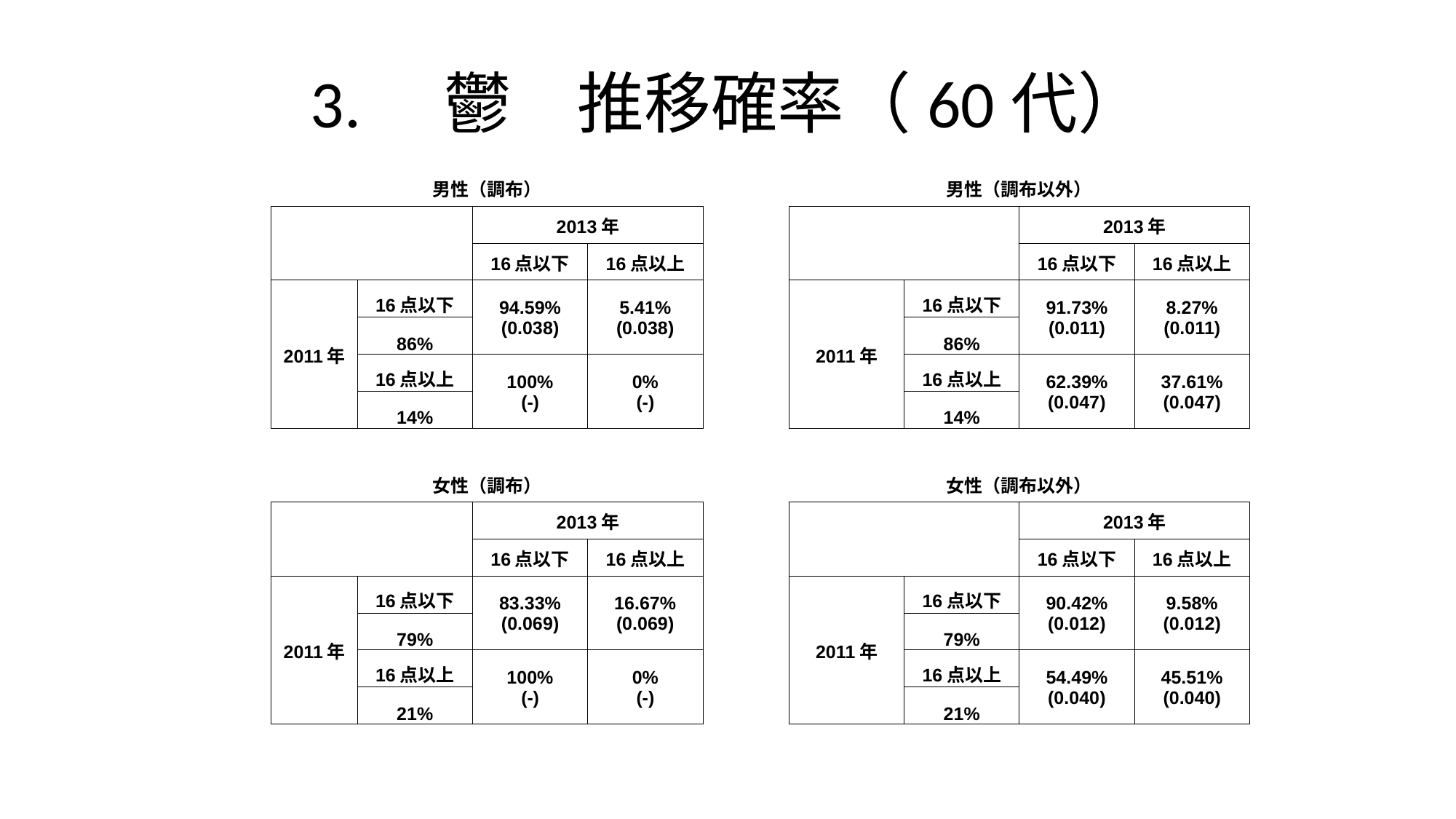

# 3.　鬱　推移確率（60代）
| 男性（調布） |  |  |  |  | 男性（調布以外） |  |  |  |
| --- | --- | --- | --- | --- | --- | --- | --- | --- |
|  |  | 2013年 |  |  |  |  | 2013年 |  |
|  |  | 16点以下 | 16点以上 |  |  |  | 16点以下 | 16点以上 |
| 2011年 | 16点以下 | 94.59% (0.038) | 5.41% (0.038) |  | 2011年 | 16点以下 | 91.73% (0.011) | 8.27% (0.011) |
|  | 86% |  |  |  |  | 86% |  |  |
|  | 16点以上 | 100% (-) | 0% (-) |  |  | 16点以上 | 62.39% (0.047) | 37.61% (0.047) |
|  | 14% |  |  |  |  | 14% |  |  |
|  |  |  |  |  |  |  |  |  |
| 女性（調布） |  |  |  |  | 女性（調布以外） |  |  |  |
|  |  | 2013年 |  |  |  |  | 2013年 |  |
|  |  | 16点以下 | 16点以上 |  |  |  | 16点以下 | 16点以上 |
| 2011年 | 16点以下 | 83.33% (0.069) | 16.67% (0.069) |  | 2011年 | 16点以下 | 90.42% (0.012) | 9.58% (0.012) |
|  | 79% |  |  |  |  | 79% |  |  |
|  | 16点以上 | 100% (-) | 0% (-) |  |  | 16点以上 | 54.49% (0.040) | 45.51% (0.040) |
|  | 21% |  |  |  |  | 21% |  |  |